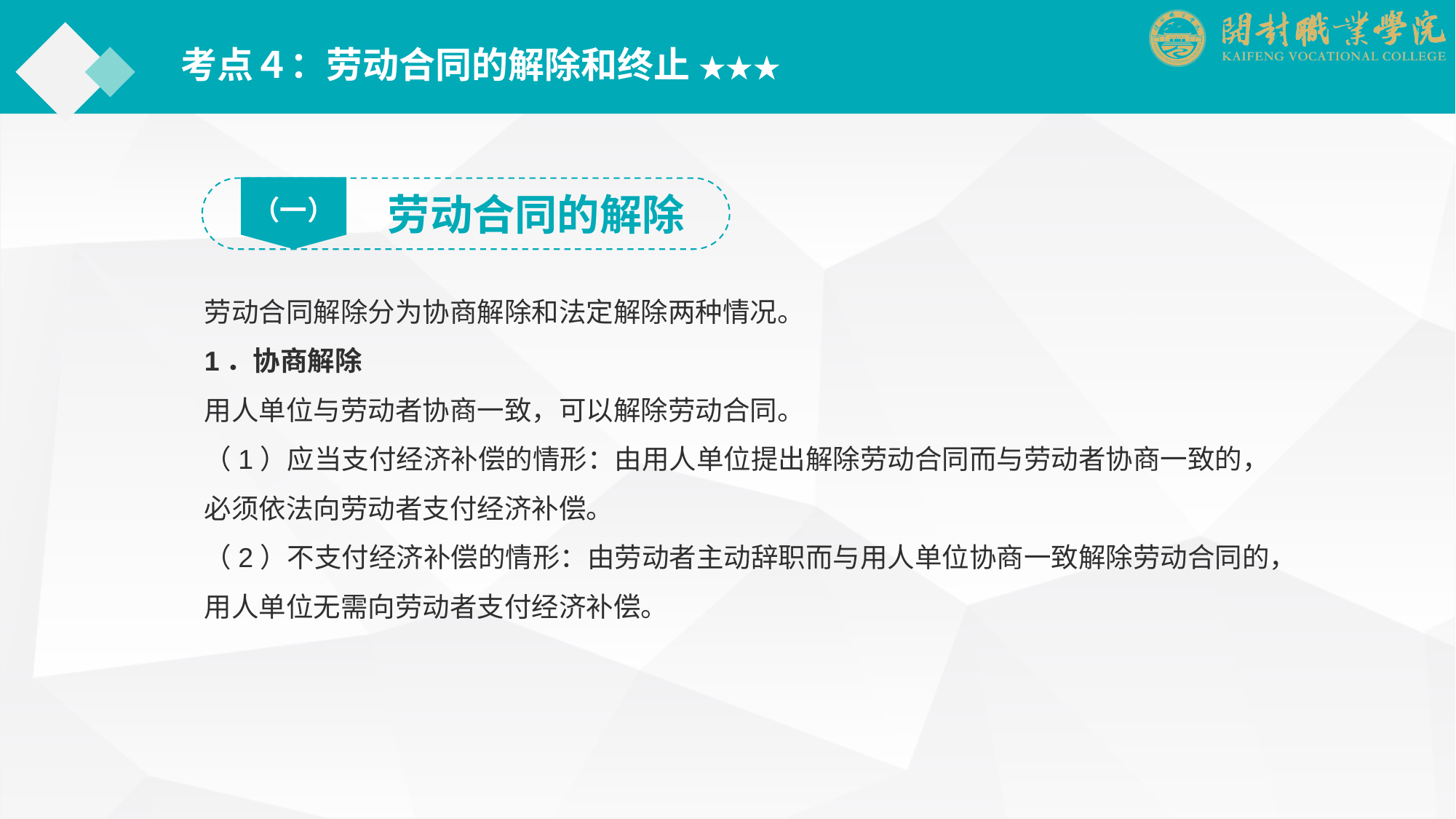

考点４：劳动合同的解除和终止 ★★★
（一）

劳动合同的解除
劳动合同解除分为协商解除和法定解除两种情况。
1．协商解除
用人单位与劳动者协商一致，可以解除劳动合同。
（1）应当支付经济补偿的情形：由用人单位提出解除劳动合同而与劳动者协商一致的，必须依法向劳动者支付经济补偿。
（2）不支付经济补偿的情形：由劳动者主动辞职而与用人单位协商一致解除劳动合同的，用人单位无需向劳动者支付经济补偿。